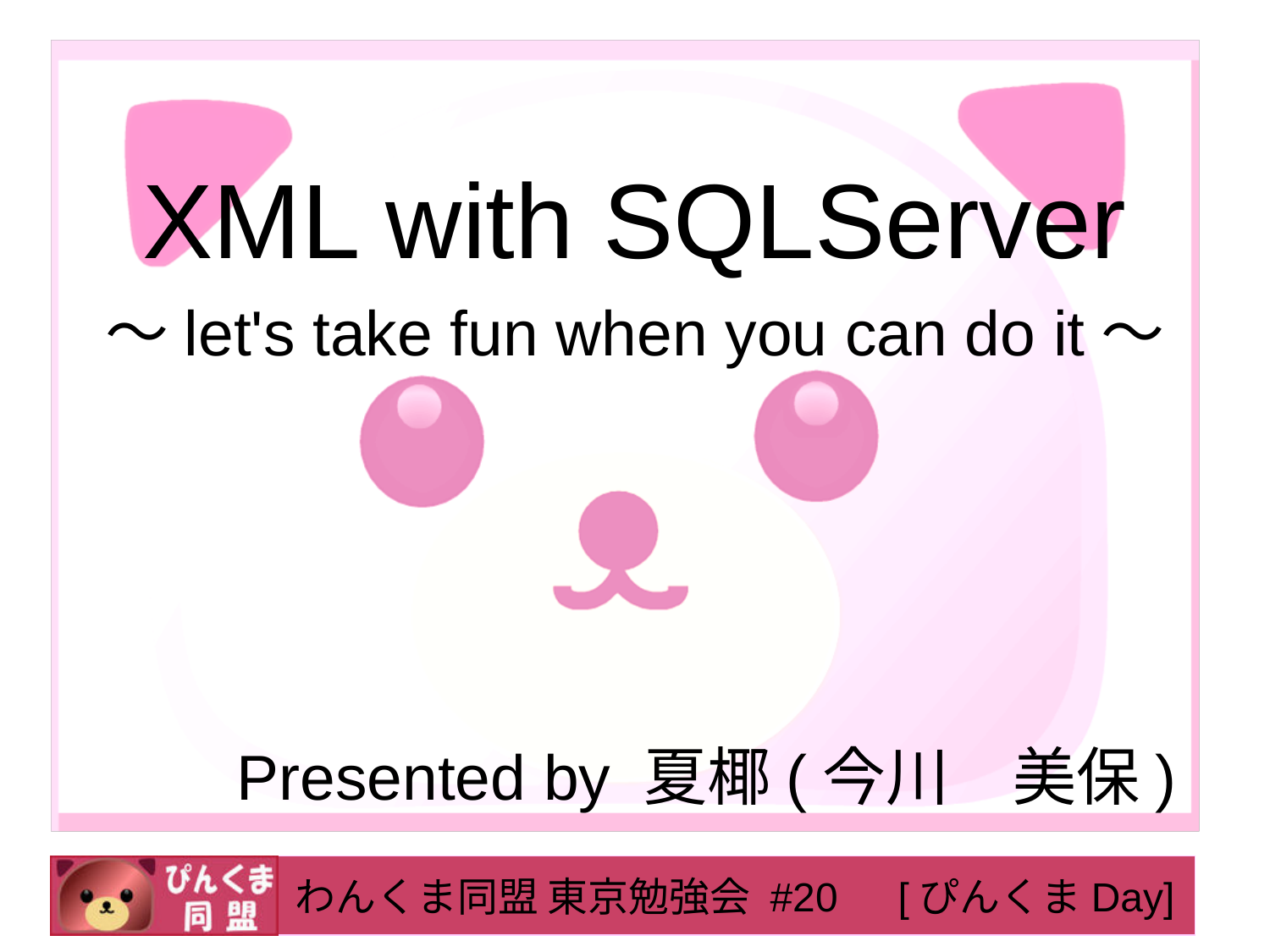

#
XML with SQLServer
～let's take fun when you can do it～

Presented by 夏椰(今川　美保)